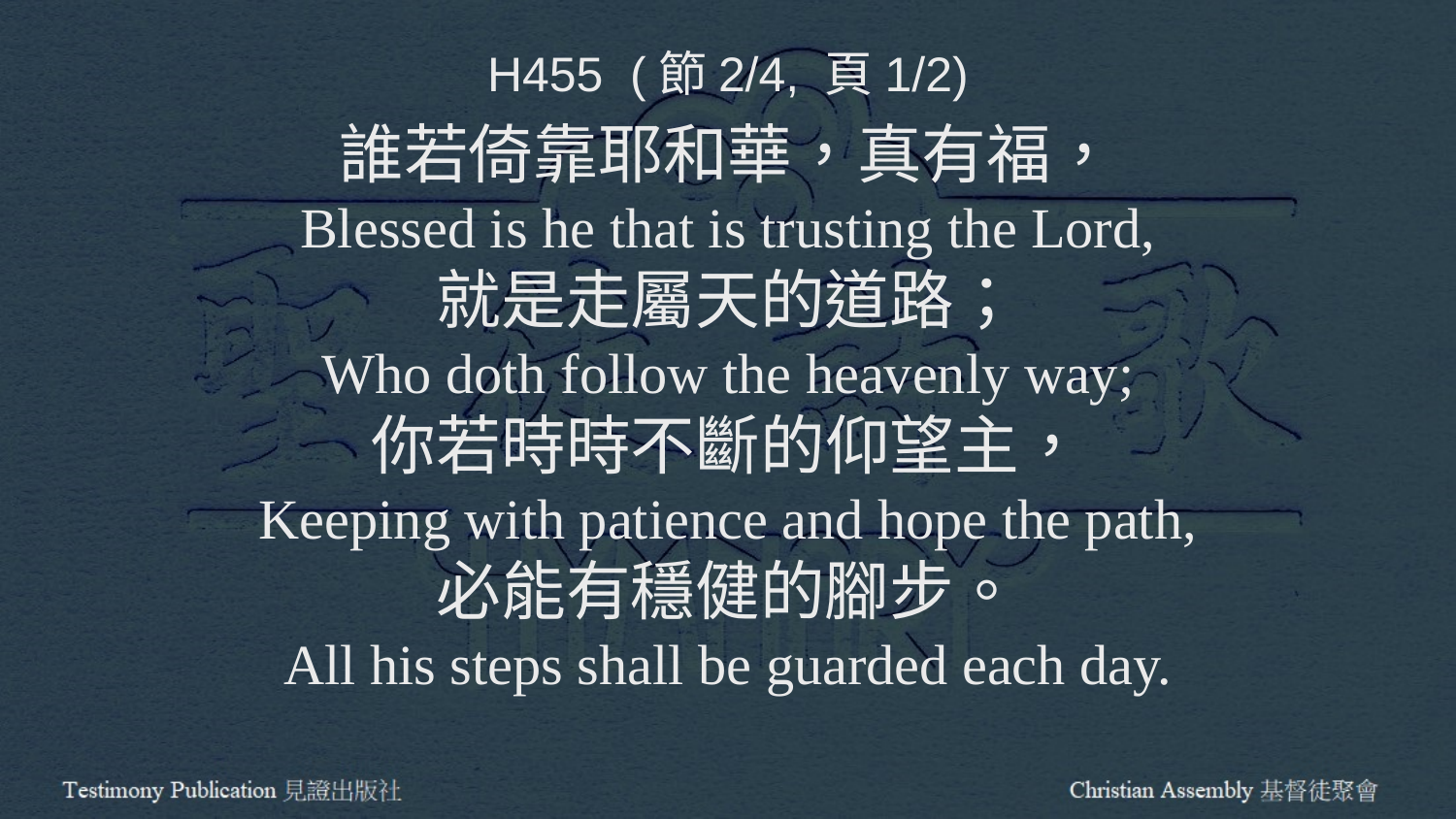

H455  (節2/4, 頁1/2)
誰若倚靠耶和華，真有福，
Blessed is he that is trusting the Lord,
就是走屬天的道路；
Who doth follow the heavenly way;
你若時時不斷的仰望主，
Keeping with patience and hope the path,
必能有穩健的腳步。
All his steps shall be guarded each day.